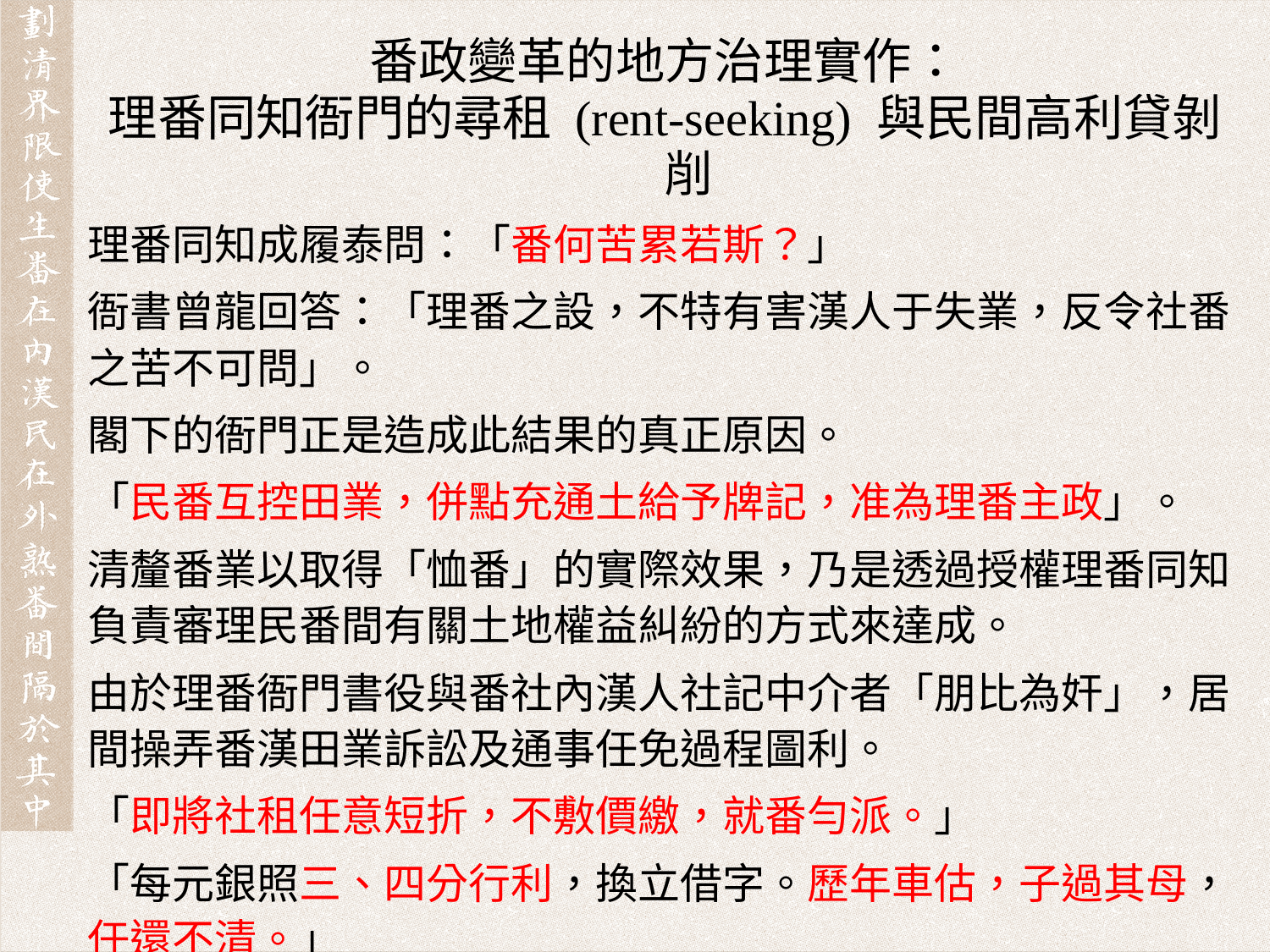

番政變革的地方治理實作：
理番同知衙門的尋租 (rent-seeking) 與民間高利貸剝削
理番同知成履泰問：「番何苦累若斯？」
衙書曾龍回答：「理番之設，不特有害漢人于失業，反令社番之苦不可問」。
閣下的衙門正是造成此結果的真正原因。
「民番互控田業，併點充通土給予牌記，准為理番主政」。
清釐番業以取得「恤番」的實際效果，乃是透過授權理番同知負責審理民番間有關土地權益糾紛的方式來達成。
由於理番衙門書役與番社內漢人社記中介者「朋比為奸」，居間操弄番漢田業訴訟及通事任免過程圖利。
「即將社租任意短折，不敷價繳，就番勻派。」
「每元銀照三、四分行利，換立借字。歷年車估，子過其母，任還不清。」